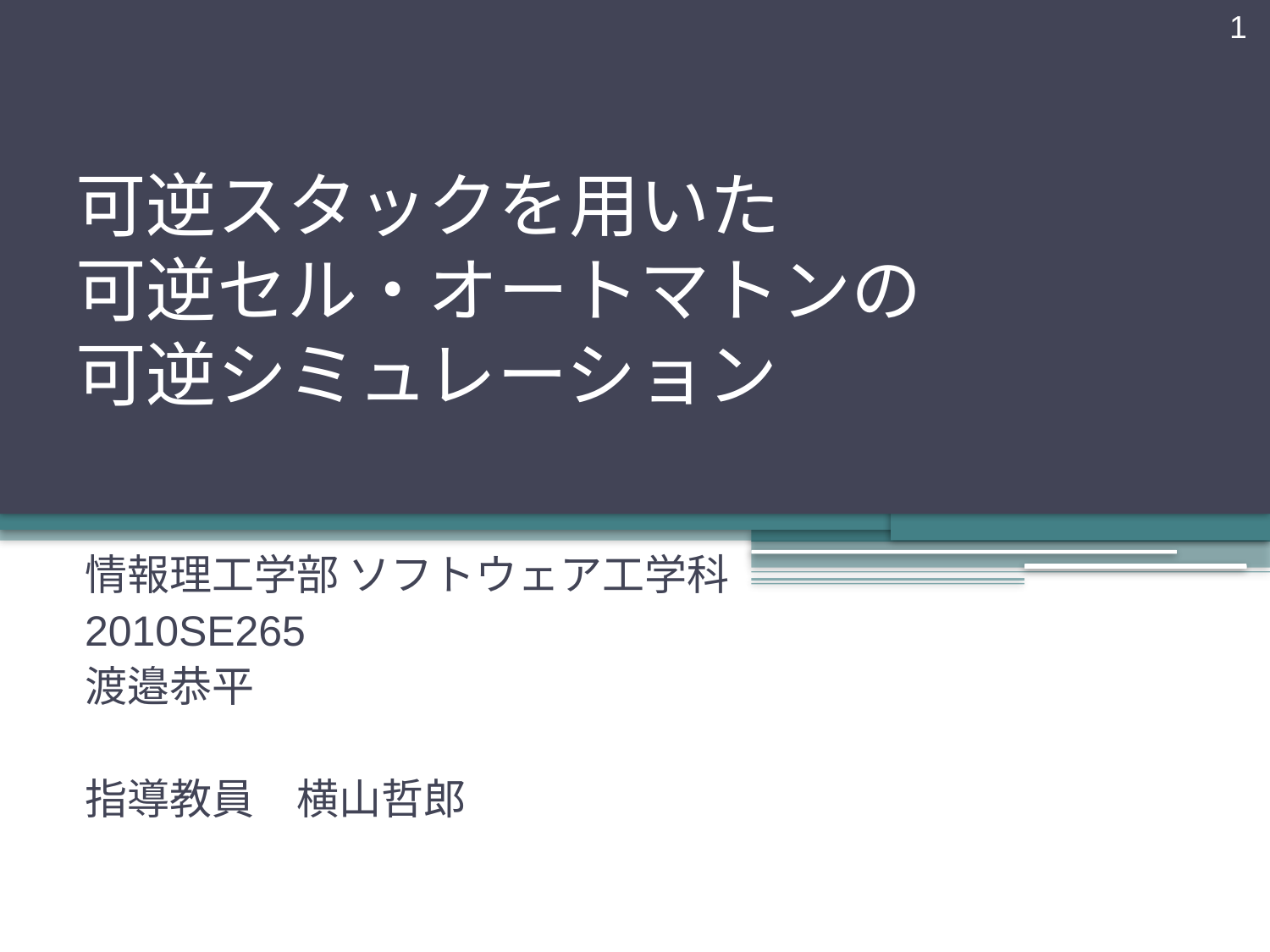

1
# 可逆スタックを用いた 可逆セル・オートマトンの 可逆シミュレーション
情報理工学部 ソフトウェア工学科
2010SE265
渡邉恭平

指導教員　横山哲郎